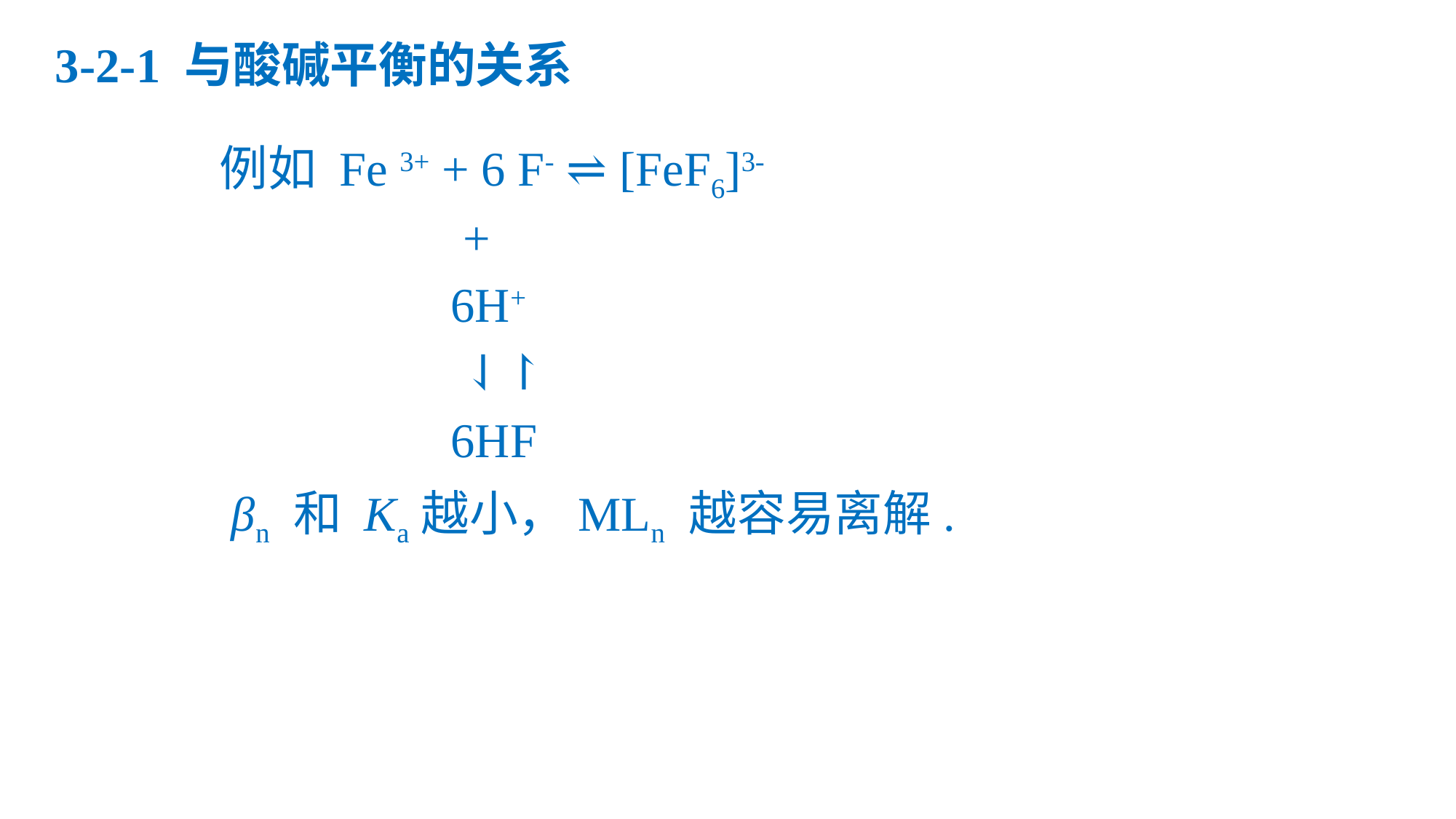

# 3-2-1 与酸碱平衡的关系

         例如 Fe 3+ + 6 F- ⇌ [FeF6]3-
                             +
                            6H+
                             ⇃↾
                            6HF
          βn 和 Ka越小，MLn 越容易离解.